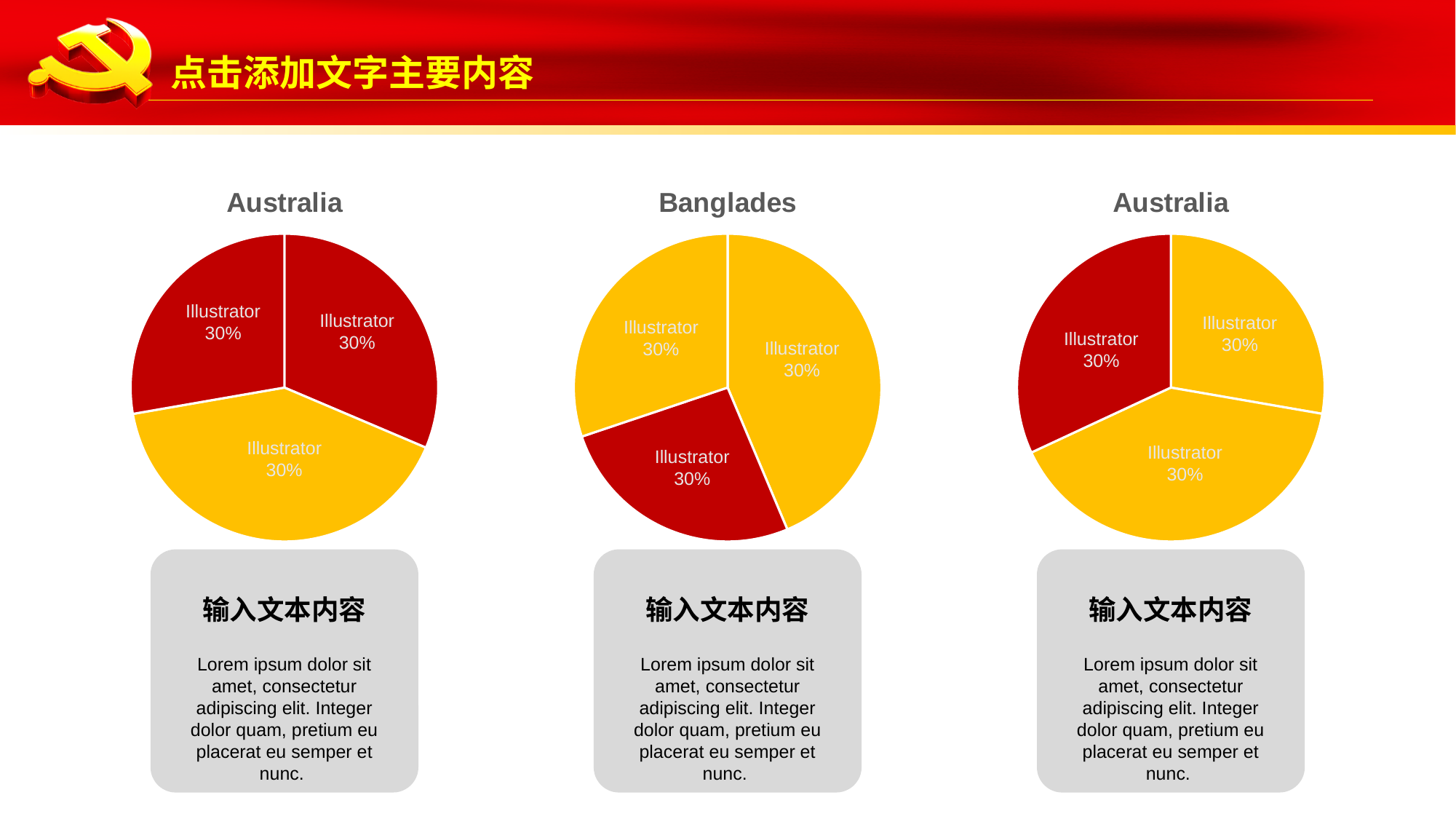

### Chart: Australia

| Category |  |
|---|---|
Illustrator
30%
Illustrator
30%
Illustrator
30%

### Chart: Banglades

| Category |  |
|---|---|
Illustrator
30%
Illustrator
30%
Illustrator
30%

### Chart: Australia

| Category |  |
|---|---|
Illustrator
30%
Illustrator
30%
Illustrator
30%

输入文本内容
Lorem ipsum dolor sit amet, consectetur adipiscing elit. Integer dolor quam, pretium eu placerat eu semper et nunc.

输入文本内容
Lorem ipsum dolor sit amet, consectetur adipiscing elit. Integer dolor quam, pretium eu placerat eu semper et nunc.

输入文本内容
Lorem ipsum dolor sit amet, consectetur adipiscing elit. Integer dolor quam, pretium eu placerat eu semper et nunc.